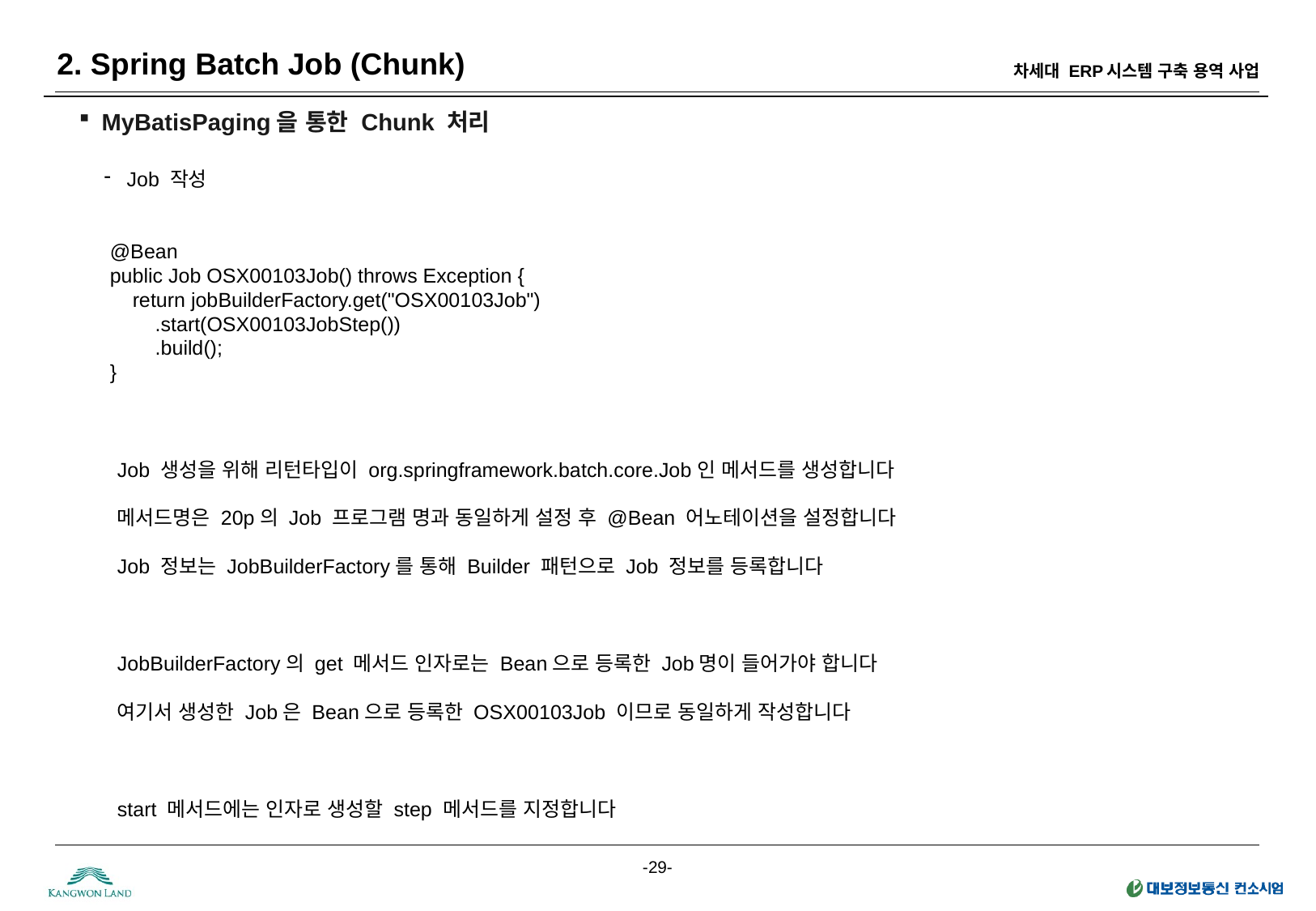

2. Spring Batch Job (Chunk)
MyBatisPaging을 통한 Chunk 처리

Job 작성
@Bean
public Job OSX00103Job() throws Exception {
    return jobBuilderFactory.get("OSX00103Job")
        .start(OSX00103JobStep())
        .build();
}
Job 생성을 위해 리턴타입이 org.springframework.batch.core.Job인 메서드를 생성합니다
메서드명은 20p의 Job 프로그램 명과 동일하게 설정 후 @Bean 어노테이션을 설정합니다
Job 정보는 JobBuilderFactory를 통해 Builder 패턴으로 Job 정보를 등록합니다

JobBuilderFactory의 get 메서드 인자로는 Bean으로 등록한 Job명이 들어가야 합니다
여기서 생성한 Job은 Bean으로 등록한 OSX00103Job 이므로 동일하게 작성합니다

start 메서드에는 인자로 생성할 step 메서드를 지정합니다